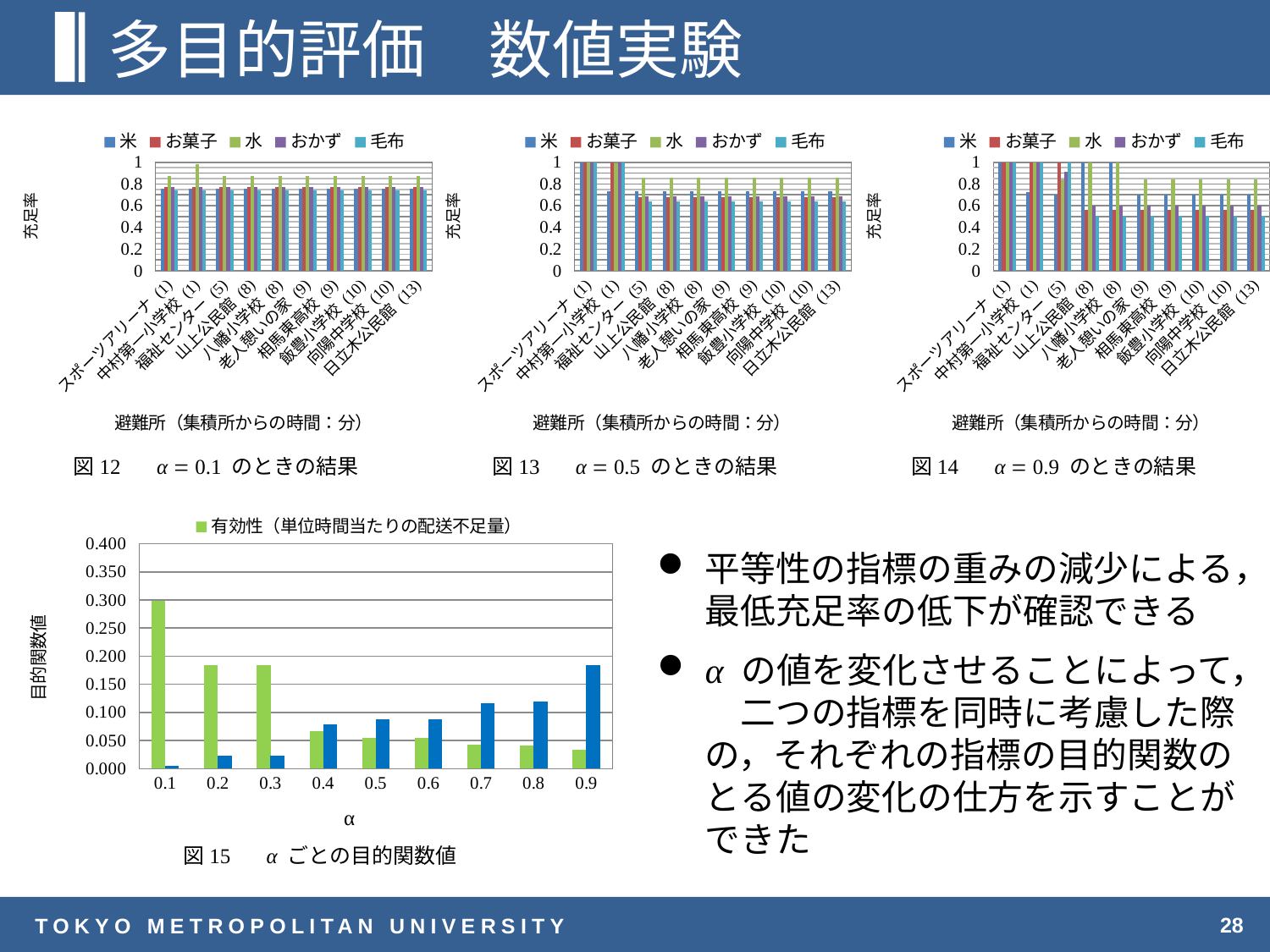

# 多目的評価　数値実験

### Chart

| Category | 米 | お菓子 | 水 | おかず | 毛布 |
|---|---|---|---|---|---|
| スポーツアリーナ (1) | 0.7575757575692308 | 0.7692307692307693 | 0.8767221153727274 | 0.7716049382727272 | 0.7392996108961539 |
| 中村第一小学校 (1) | 0.757575757573913 | 0.7692307692296296 | 0.9809683367614036 | 0.7716049382719298 | 0.7392996108955556 |
| 福祉センター (5) | 0.7575757575759999 | 0.7692307692333333 | 0.8767221153730158 | 0.7716049382714286 | 0.739299610894 |
| 山上公民館 (8) | 0.757575757575 | 0.7692307692314285 | 0.8767221153733334 | 0.77160493827 | 0.7392996108933333 |
| 八幡小学校 (8) | 0.75757575757625 | 0.7692307692302326 | 0.8767221153722222 | 0.7716049382722222 | 0.7392996108933333 |
| 老人憩いの家 (9) | 0.757575757575 | 0.7692307692311111 | 0.8767221153725 | 0.7716049382725 | 0.7392996108933333 |
| 相馬東高校 (9) | 0.7575757575759999 | 0.7692307692312925 | 0.8767221153725806 | 0.7716049382709678 | 0.7392996108959184 |
| 飯豊小学校 (10) | 0.75757575757625 | 0.7692307692311112 | 0.8767221153736843 | 0.7716049382736841 | 0.7392996108933333 |
| 向陽中学校 (10) | 0.757575757573913 | 0.769230769231884 | 0.8767221153724138 | 0.7716049382724137 | 0.7392996108956522 |
| 日立木公民館 (13) | 0.7575757575766667 | 0.7692307692333333 | 0.8767221153728572 | 0.7716049382714285 | 0.739299610894 |

### Chart

| Category | 米 | お菓子 | 水 | おかず | 毛布 |
|---|---|---|---|---|---|
| スポーツアリーナ (1) | 1.0 | 1.0 | 1.0 | 1.0 | 1.0 |
| 中村第一小学校 (1) | 0.731092436973913 | 1.0 | 0.9923190328754387 | 1.0 | 1.0 |
| 福祉センター (5) | 0.7310924369759999 | 0.68050541516 | 0.8565718595126984 | 0.6837606837603175 | 0.639784946236 |
| 山上公民館 (8) | 0.731092436975 | 0.6805054151628571 | 0.8565718595133333 | 0.68376068376 | 0.6397849462366666 |
| 八幡小学校 (8) | 0.731092436975 | 0.6805054151627907 | 0.8565718595111111 | 0.6837606837611111 | 0.6397849462366667 |
| 老人憩いの家 (9) | 0.731092436975 | 0.6805054151622223 | 0.8565718595125 | 0.68376068376 | 0.6397849462366666 |
| 相馬東高校 (9) | 0.7310924369759999 | 0.6805054151632653 | 0.8565718595129033 | 0.6837606837612903 | 0.6397849462367348 |
| 飯豊小学校 (10) | 0.731092436975 | 0.6805054151622223 | 0.8565718595105263 | 0.6837606837631579 | 0.6397849462366667 |
| 向陽中学校 (10) | 0.731092436973913 | 0.6805054151623189 | 0.8565718595137931 | 0.6837606837603448 | 0.6397849462369565 |
| 日立木公民館 (13) | 0.7310924369733334 | 0.6805054151600001 | 0.8565718595128571 | 0.68376068376 | 0.639784946236 |

### Chart

| Category | 米 | お菓子 | 水 | おかず | 毛布 |
|---|---|---|---|---|---|
| スポーツアリーナ (1) | 1.0 | 1.0 | 1.0 | 1.0 | 1.0 |
| 中村第一小学校 (1) | 0.7234782608695652 | 1.0 | 1.0 | 1.0 | 1.0 |
| 福祉センター (5) | 0.701860465116 | 1.0 | 0.8403755868539682 | 0.9145549437888888 | 1.0 |
| 山上公民館 (8) | 1.0 | 0.5618811881185714 | 1.0 | 0.59873121954 | 0.5073529411766667 |
| 八幡小学校 (8) | 1.0 | 0.5618811881186047 | 1.0 | 0.5987312195388889 | 0.5073529411766666 |
| 老人憩いの家 (9) | 0.701860465115 | 0.5618811881188889 | 0.840375586855 | 0.59873121954 | 0.5073529411766667 |
| 相馬東高校 (9) | 0.701860465116 | 0.5618811881190476 | 0.8403755868548387 | 0.5987312195403226 | 0.5073529411755102 |
| 飯豊小学校 (10) | 0.70186046511625 | 0.5618811881177778 | 0.8403755868526316 | 0.5987312195421053 | 0.5073529411766666 |
| 向陽中学校 (10) | 0.7018604651173913 | 0.5618811881188406 | 0.8403755868551724 | 0.5987312195396551 | 0.507352941176087 |
| 日立木公民館 (13) | 0.7018604651166668 | 0.5618811881186667 | 0.8403755868542857 | 0.5987312195400001 | 0.507352941176 |
図12　 α = 0.1 のときの結果
図13　 α = 0.5 のときの結果
図14　 α = 0.9 のときの結果

### Chart

| Category | 有効性（単位時間当たりの配送不足量） | ダミー1 | ダミー2 | 平等性（非充足率） |
|---|---|---|---|---|
| 0.1 | 0.299 | None | None | 0.005 |
| 0.2 | 0.184 | None | None | 0.023 |
| 0.3 | 0.184 | None | None | 0.023 |
| 0.4 | 0.066 | None | None | 0.078 |
| 0.5 | 0.055 | None | None | 0.087 |
| 0.6 | 0.055 | None | None | 0.087 |
| 0.7 | 0.042 | None | None | 0.117 |
| 0.8 | 0.041 | None | None | 0.119 |
| 0.9 | 0.033 | None | None | 0.184 |
平等性の指標の重みの減少による，最低充足率の低下が確認できる
α の値を変化させることによって，　二つの指標を同時に考慮した際の，それぞれの指標の目的関数のとる値の変化の仕方を示すことができた
図15　 α ごとの目的関数値